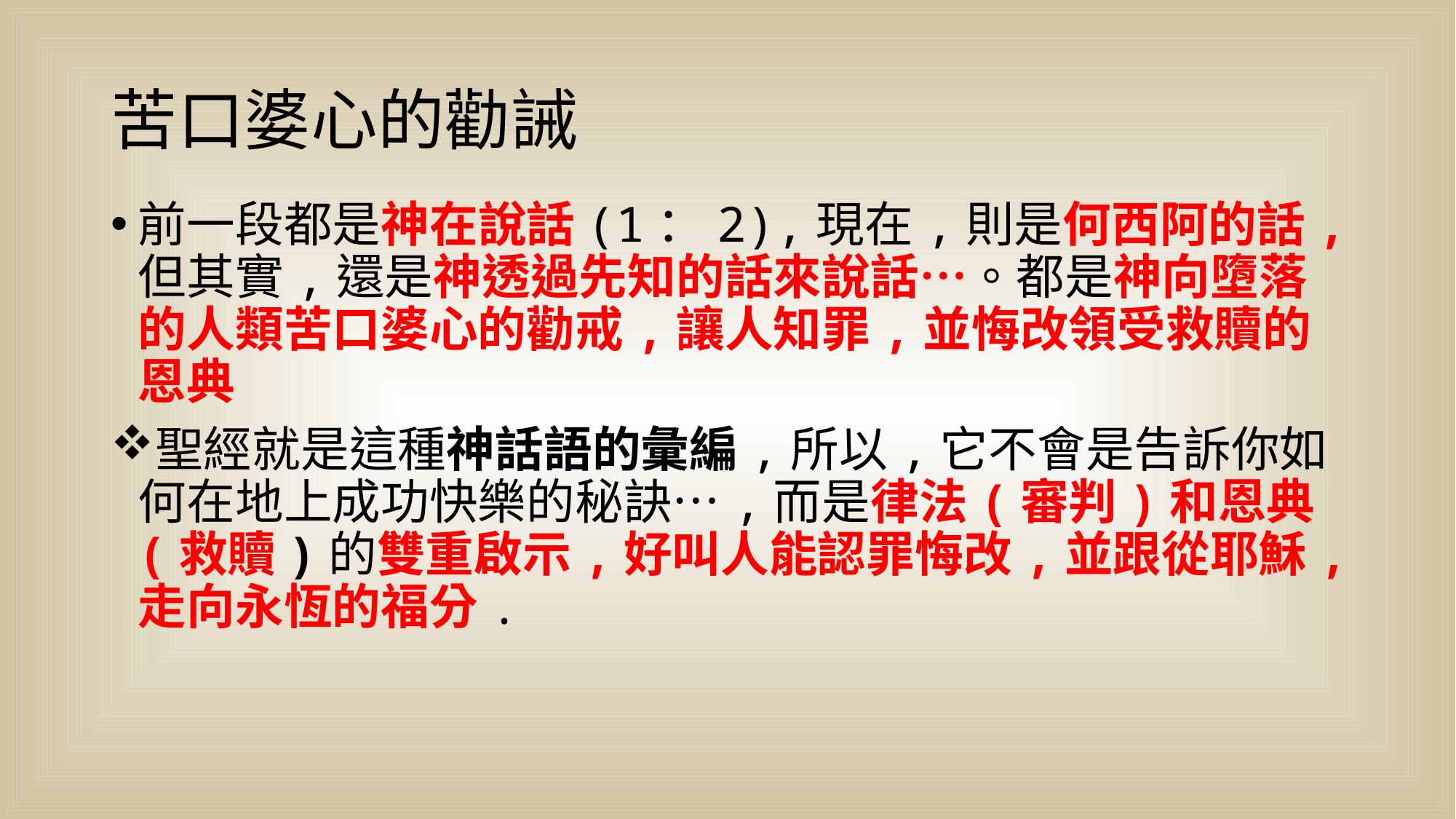

# 苦口婆心的勸誡
前一段都是神在說話(1：2),現在,則是何西阿的話,但其實,還是神透過先知的話來說話…。都是神向墮落的人類苦口婆心的勸戒,讓人知罪,並悔改領受救贖的恩典
聖經就是這種神話語的彙編,所以,它不會是告訴你如何在地上成功快樂的秘訣…,而是律法(審判)和恩典(救贖)的雙重啟示,好叫人能認罪悔改,並跟從耶穌,走向永恆的福分.